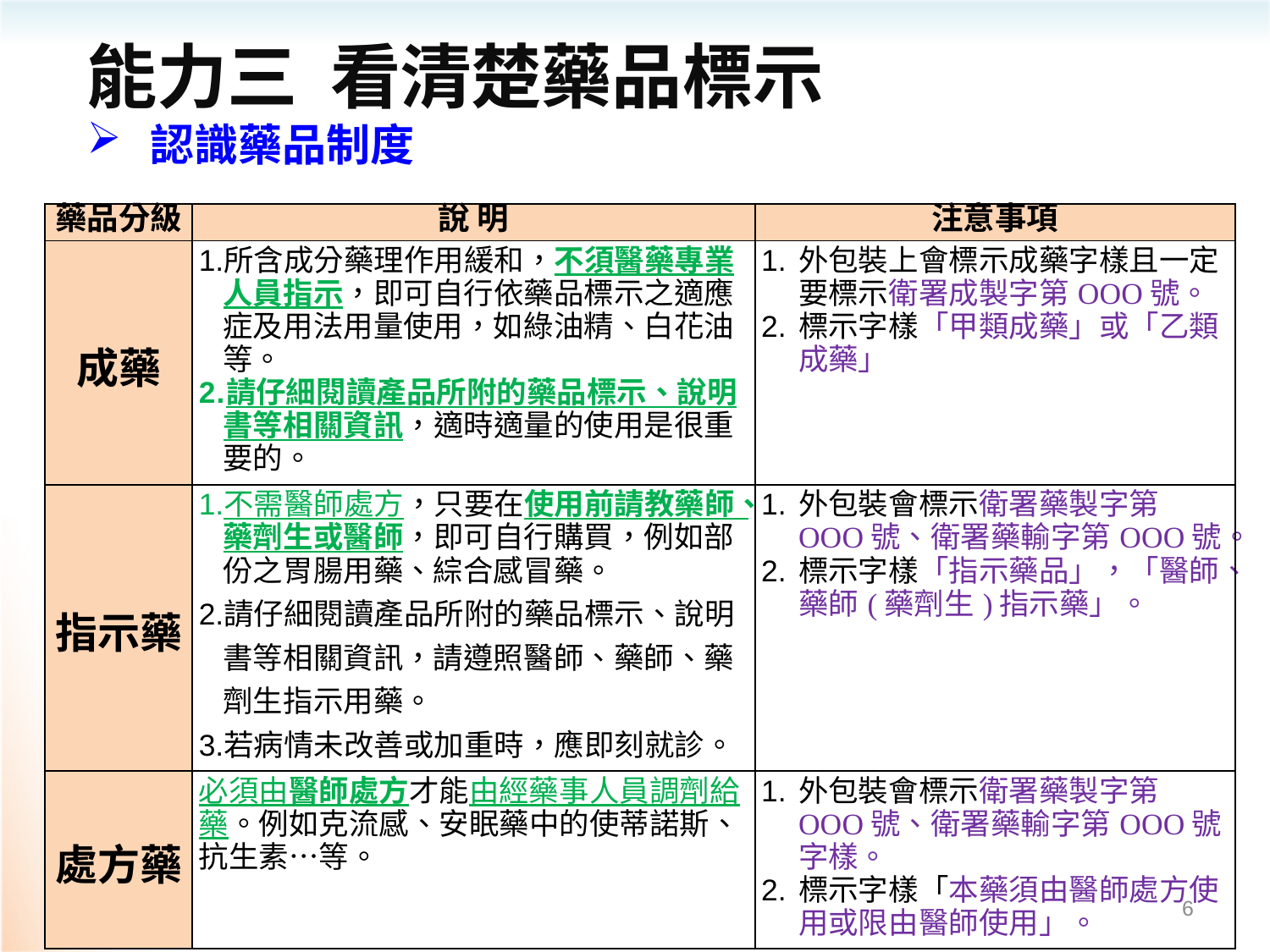

能力三  看清楚藥品標示
認識藥品制度
| 藥品分級 | 說 明 | 注意事項 |
| --- | --- | --- |
| 成藥 | 所含成分藥理作用緩和，不須醫藥專業人員指示，即可自行依藥品標示之適應症及用法用量使用，如綠油精、白花油等。 請仔細閱讀產品所附的藥品標示、說明書等相關資訊，適時適量的使用是很重要的。 | 外包裝上會標示成藥字樣且一定要標示衛署成製字第OOO號。 標示字樣「甲類成藥」或「乙類成藥」 |
| 指示藥 | 不需醫師處方，只要在使用前請教藥師、藥劑生或醫師，即可自行購買，例如部份之胃腸用藥、綜合感冒藥。 請仔細閱讀產品所附的藥品標示、說明書等相關資訊，請遵照醫師、藥師、藥劑生指示用藥。 若病情未改善或加重時，應即刻就診。 | 外包裝會標示衛署藥製字第OOO號、衛署藥輸字第OOO號。 標示字樣「指示藥品」，「醫師、藥師(藥劑生)指示藥」。 |
| 處方藥 | 必須由醫師處方才能由經藥事人員調劑給藥。例如克流感、安眠藥中的使蒂諾斯、抗生素…等。 | 外包裝會標示衛署藥製字第OOO號、衛署藥輸字第OOO號字樣。 標示字樣「本藥須由醫師處方使用或限由醫師使用」。 |
6